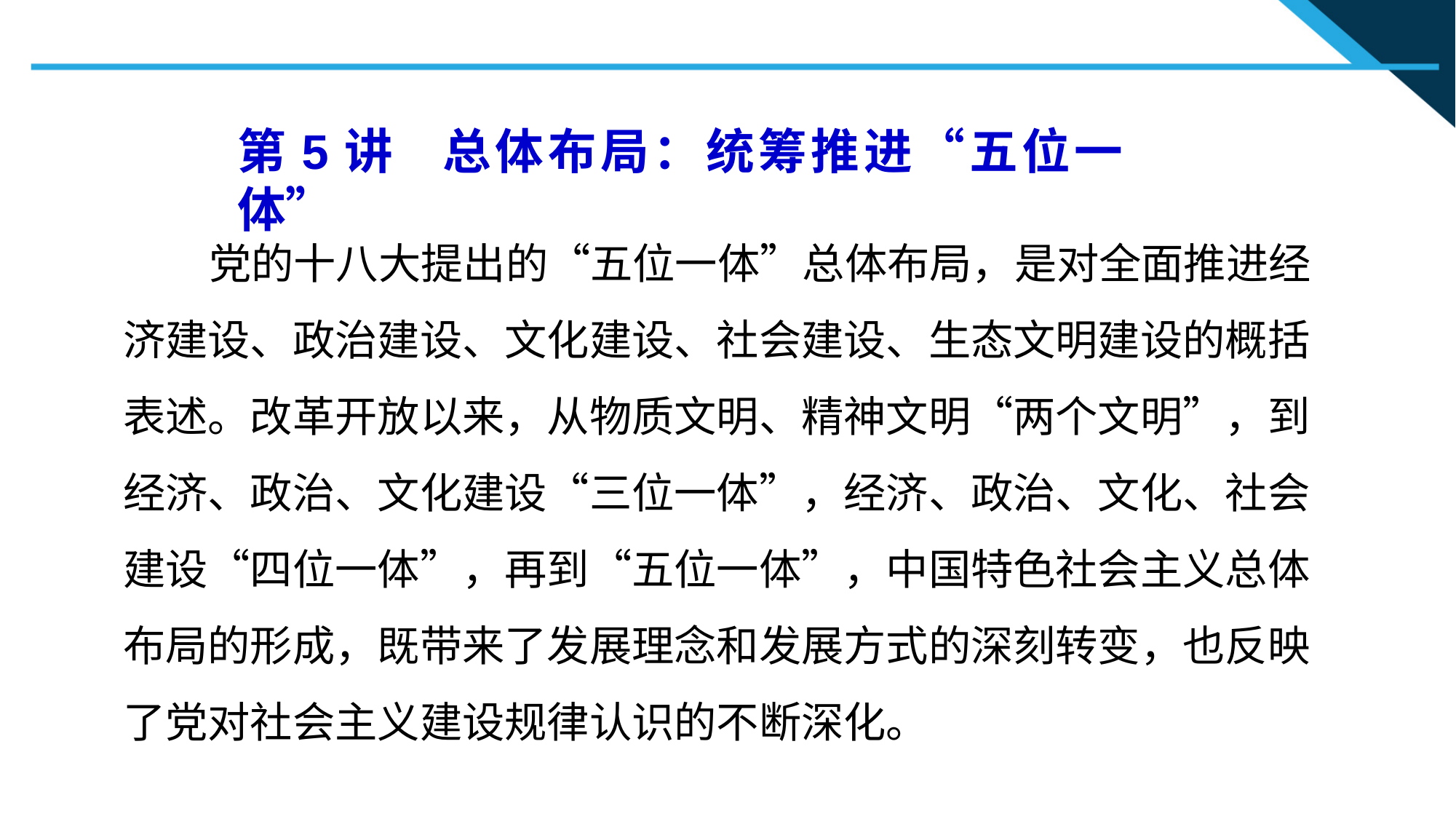

第5讲   总体布局：统筹推进“五位一体”
        党的十八大提出的“五位一体”总体布局，是对全面推进经济建设、政治建设、文化建设、社会建设、生态文明建设的概括表述。改革开放以来，从物质文明、精神文明“两个文明”，到经济、政治、文化建设“三位一体”，经济、政治、文化、社会建设“四位一体”，再到“五位一体”，中国特色社会主义总体布局的形成，既带来了发展理念和发展方式的深刻转变，也反映了党对社会主义建设规律认识的不断深化。